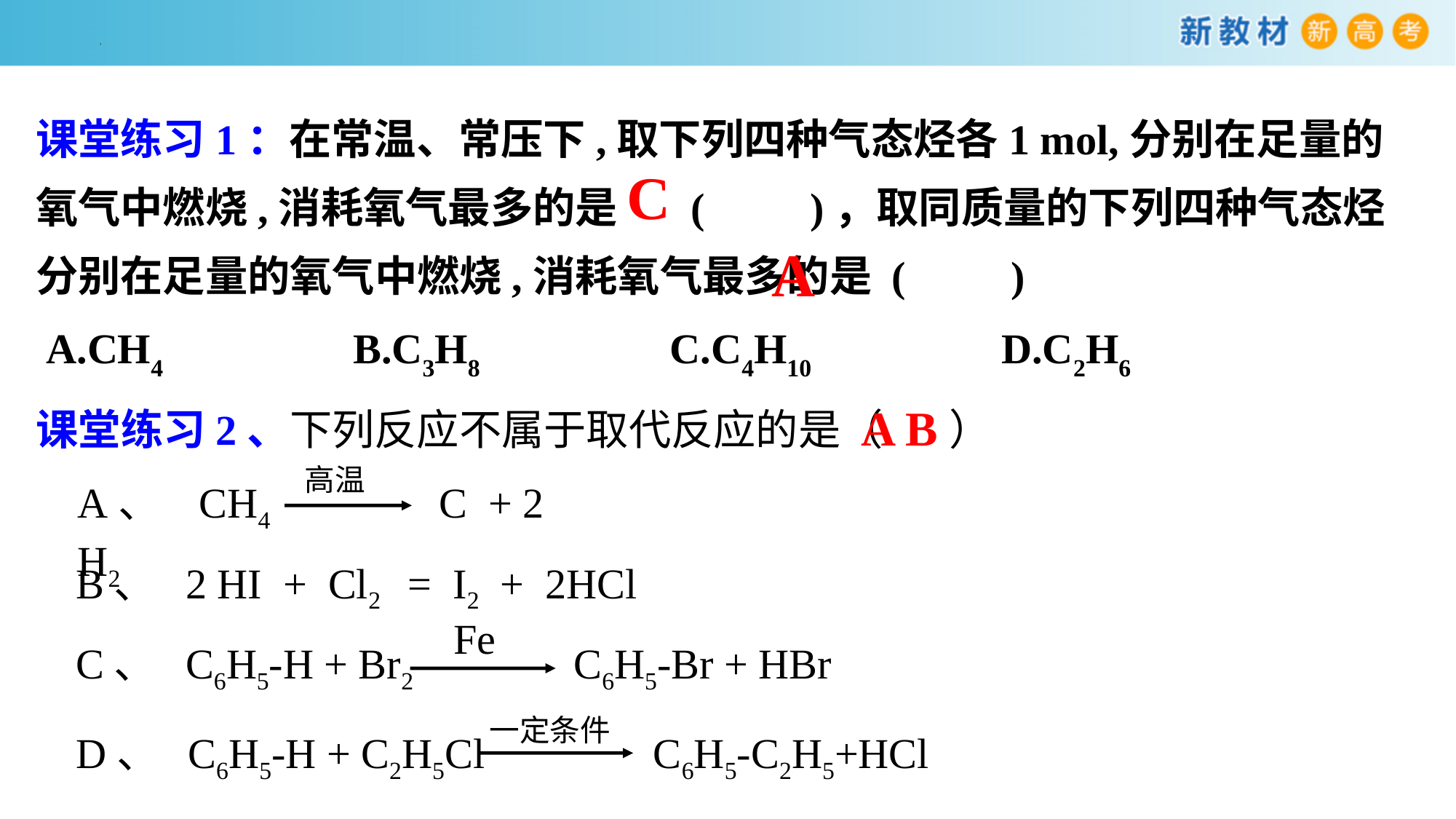

课堂练习1：在常温、常压下,取下列四种气态烃各1 mol,分别在足量的氧气中燃烧,消耗氧气最多的是	(　　)，取同质量的下列四种气态烃分别在足量的氧气中燃烧,消耗氧气最多的是 (　　)
 A.CH4　　　　B.C3H8　　　　C.C4H10　　　　D.C2H6
C
A
A B
课堂练习2、下列反应不属于取代反应的是（       ）
高温
A、   CH4                C  + 2 H2

B、  2 HI  +  Cl2   =  I2  +  2HCl
Fe
C、  C6H5-H + Br2                C6H5-Br + HBr

一定条件
D、  C6H5-H + C2H5Cl                C6H5-C2H5+HCl